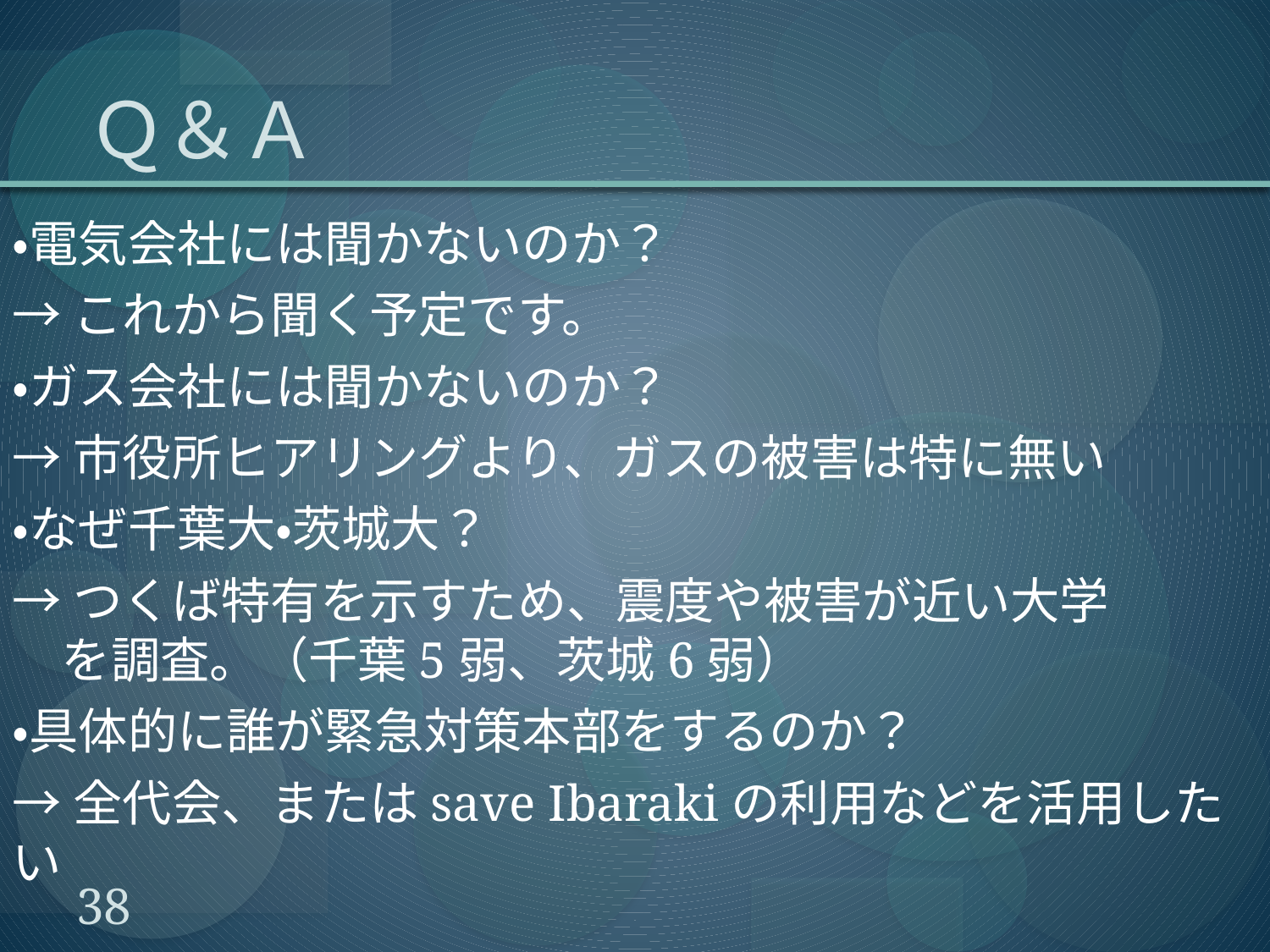

# Ｑ＆Ａ
・電気会社には聞かないのか？
→これから聞く予定です。
・ガス会社には聞かないのか？
→市役所ヒアリングより、ガスの被害は特に無い
・なぜ千葉大・茨城大？
→つくば特有を示すため、震度や被害が近い大学　
　を調査。（千葉5弱、茨城6弱）
・具体的に誰が緊急対策本部をするのか？
→全代会、またはsave Ibarakiの利用などを活用したい
38